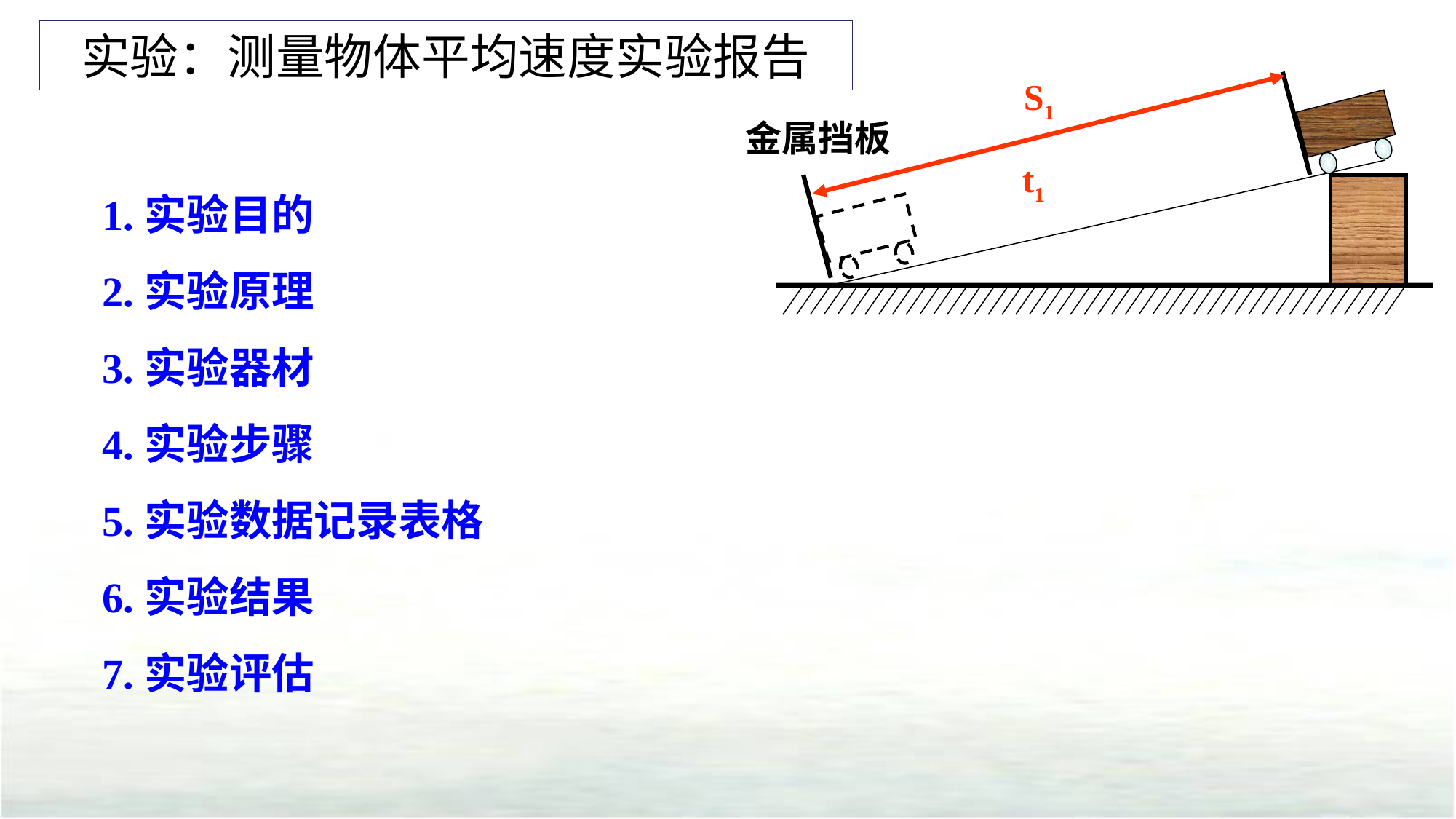

实验：测量物体平均速度实验报告
S1

金属挡板
t1

1.实验目的
2.实验原理
3.实验器材
4.实验步骤
5.实验数据记录表格
6.实验结果
7.实验评估